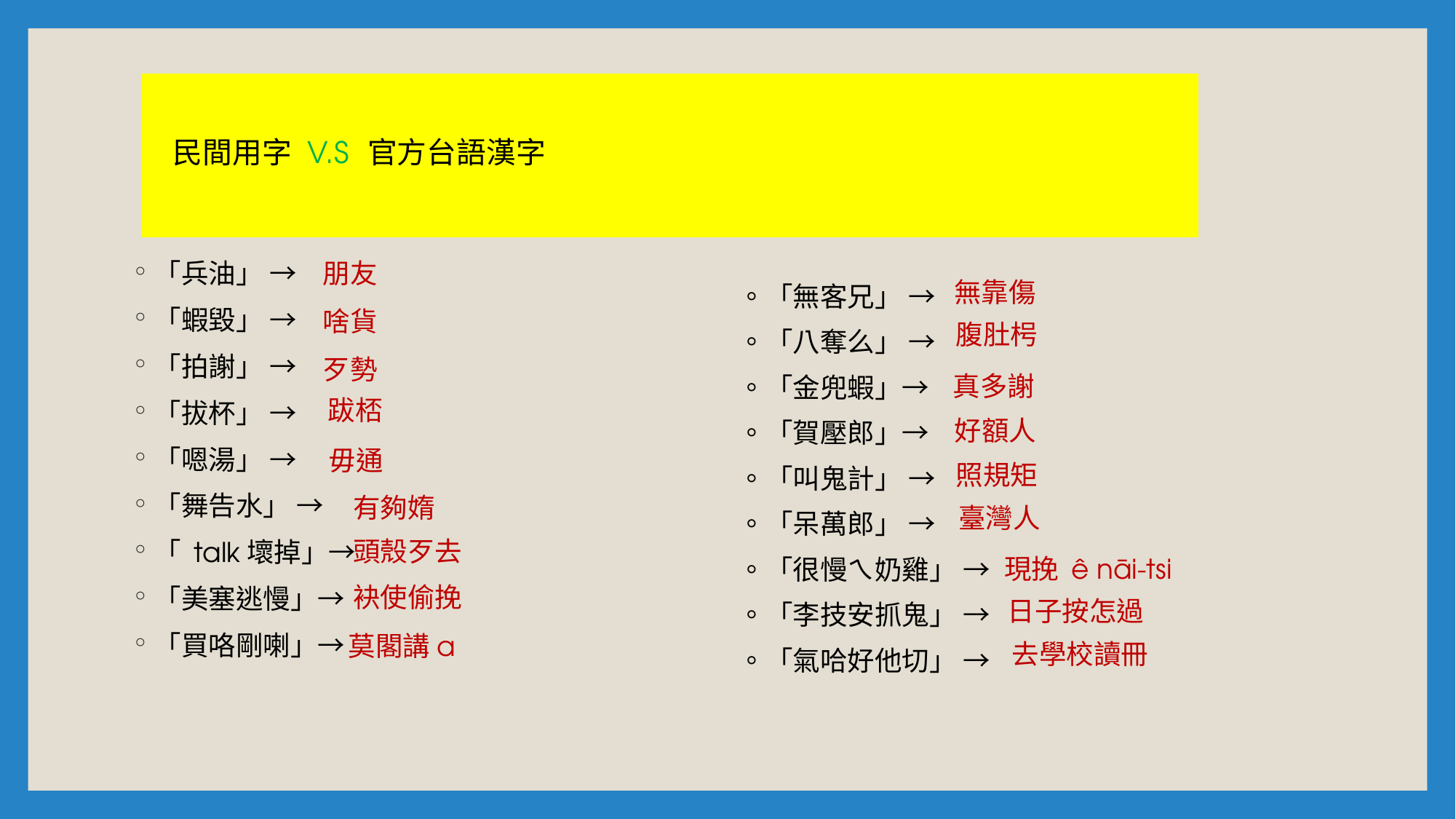

# 民間用字  V.S  官方台語漢字
「兵油」 →
「蝦毀」 →
「拍謝」 →
「拔杯」 →
「嗯湯」 →
「舞告水」 →
「 talk壞掉」→
「美塞逃慢」→
「買咯剛喇」→

朋友
。「無客兄」 →
。「八奪么」 →
。「金兜蝦」→
。「賀壓郎」→
。「叫鬼計」 →
。「呆萬郎」 →
。「很慢ㄟ奶雞」 →
。「李技安抓鬼」 →
。「氣哈好他切」 →

無靠傷
啥貨
腹肚枵
歹勢
真多謝
跋桮
好額人
毋通
照規矩
有夠媠
臺灣人
頭殼歹去
現挽 ê nāi-tsi
袂使偷挽
日子按怎過
莫閣講a
去學校讀冊